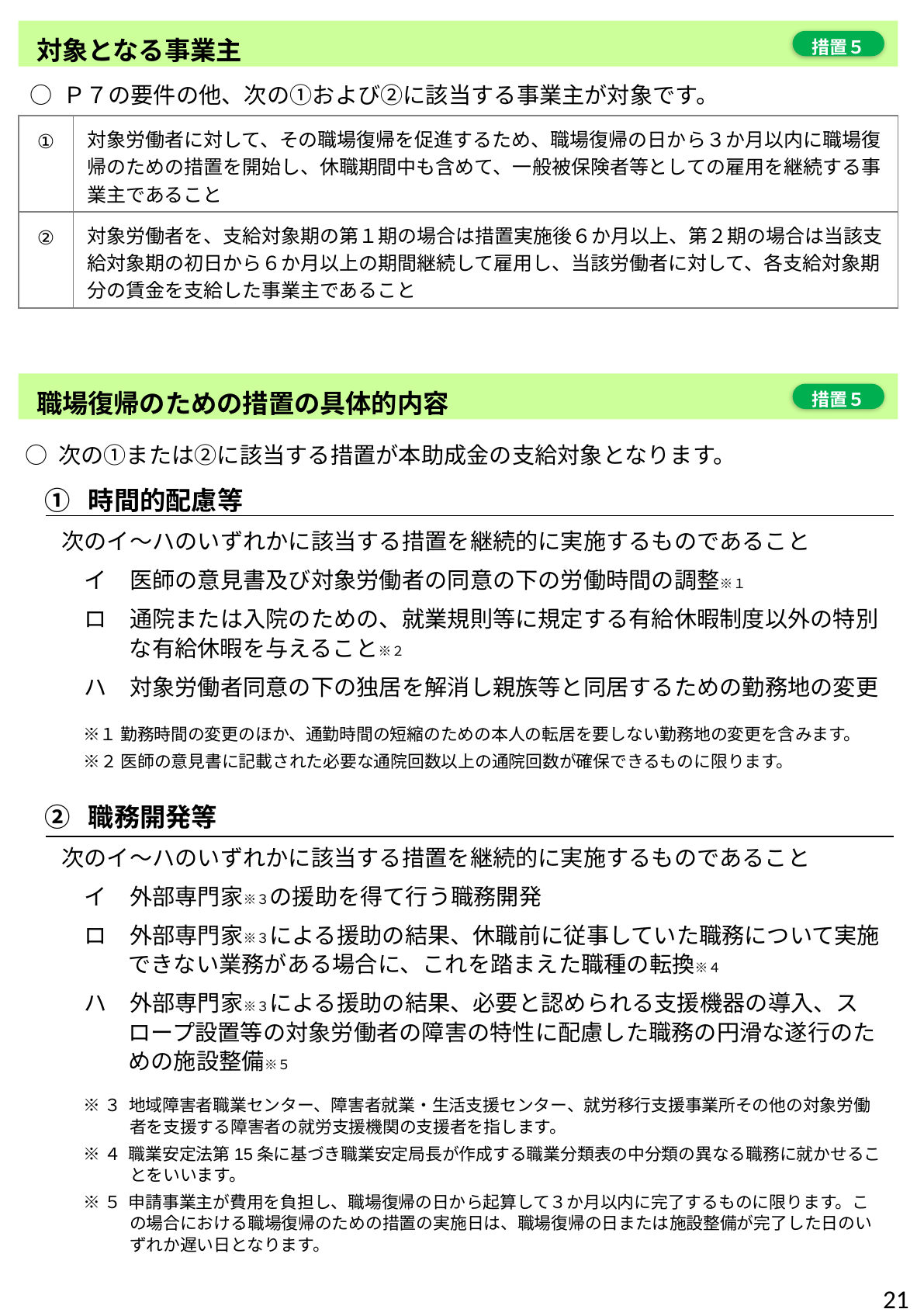

対象となる事業主
措置５
○ Ｐ７の要件の他、次の①および②に該当する事業主が対象です。

| ① | 対象労働者に対して、その職場復帰を促進するため、職場復帰の日から３か月以内に職場復帰のための措置を開始し、休職期間中も含めて、一般被保険者等としての雇用を継続する事業主であること |
| --- | --- |
| ② | 対象労働者を、支給対象期の第１期の場合は措置実施後６か月以上、第２期の場合は当該支給対象期の初日から６か月以上の期間継続して雇用し、当該労働者に対して、各支給対象期分の賃金を支給した事業主であること |
職場復帰のための措置の具体的内容
措置５
○ 次の①または②に該当する措置が本助成金の支給対象となります。

 ①  時間的配慮等
　次のイ～ハのいずれかに該当する措置を継続的に実施するものであること
　　イ　医師の意見書及び対象労働者の同意の下の労働時間の調整※１
　　ロ　通院または入院のための、就業規則等に規定する有給休暇制度以外の特別な有給休暇を与えること※２
　　ハ　対象労働者同意の下の独居を解消し親族等と同居するための勤務地の変更

　※１ 勤務時間の変更のほか、通勤時間の短縮のための本人の転居を要しない勤務地の変更を含みます。
　※２ 医師の意見書に記載された必要な通院回数以上の通院回数が確保できるものに限ります。

 ②  職務開発等
　次のイ～ハのいずれかに該当する措置を継続的に実施するものであること
　　イ　外部専門家※３の援助を得て行う職務開発
　　ロ　外部専門家※３による援助の結果、休職前に従事していた職務について実施できない業務がある場合に、これを踏まえた職種の転換※４
　　ハ　外部専門家※３による援助の結果、必要と認められる支援機器の導入、スロープ設置等の対象労働者の障害の特性に配慮した職務の円滑な遂行のための施設整備※５

※３  地域障害者職業センター、障害者就業・生活支援センター、就労移行支援事業所その他の対象労働者を支援する障害者の就労支援機関の支援者を指します。
※４  職業安定法第15条に基づき職業安定局長が作成する職業分類表の中分類の異なる職務に就かせることをいいます。
※５  申請事業主が費用を負担し、職場復帰の日から起算して３か月以内に完了するものに限ります。この場合における職場復帰のための措置の実施日は、職場復帰の日または施設整備が完了した日のいずれか遅い日となります。

21